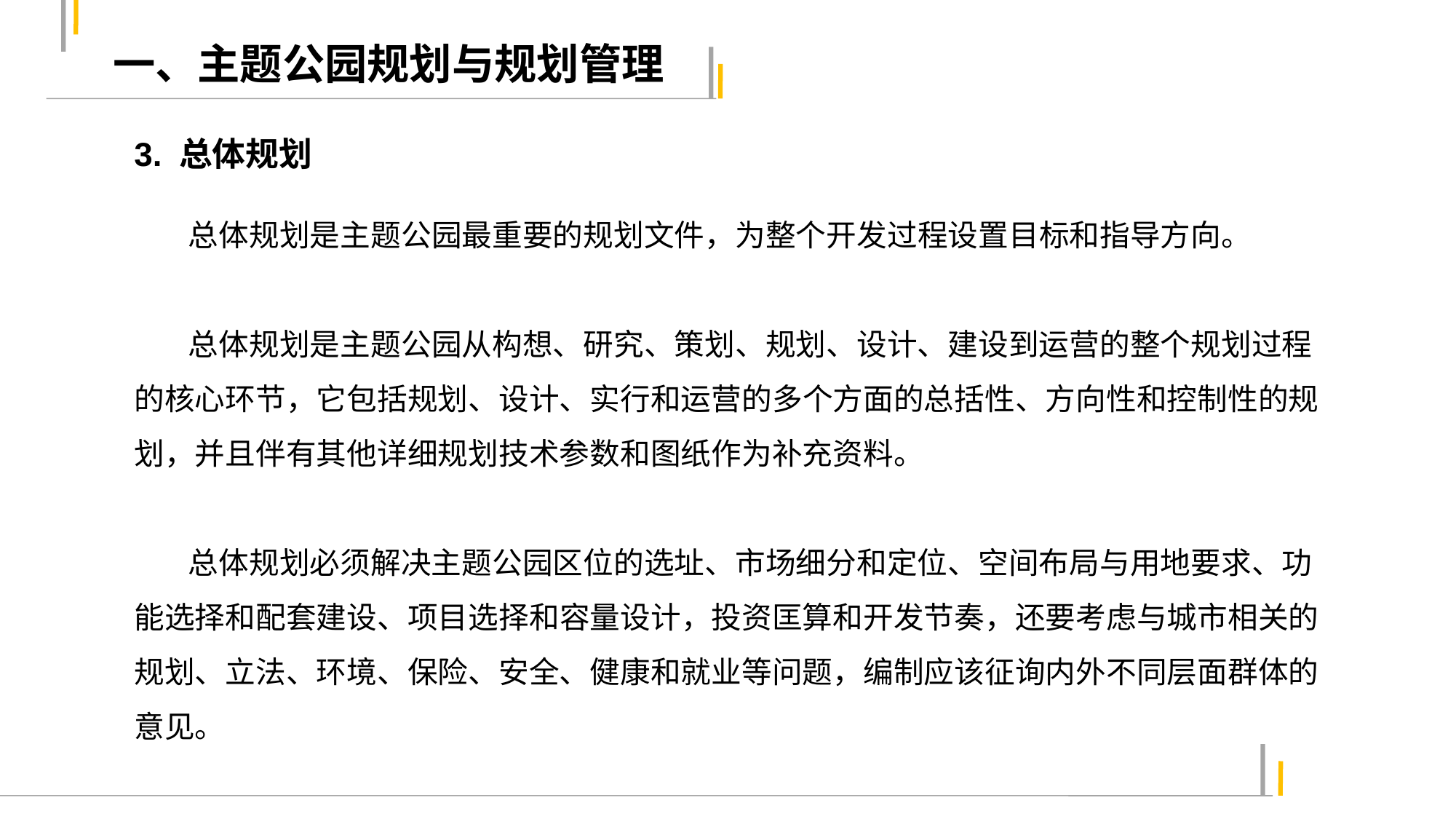

一、主题公园规划与规划管理

3. 总体规划
       总体规划是主题公园最重要的规划文件，为整个开发过程设置目标和指导方向。

       总体规划是主题公园从构想、研究、策划、规划、设计、建设到运营的整个规划过程的核心环节，它包括规划、设计、实行和运营的多个方面的总括性、方向性和控制性的规划，并且伴有其他详细规划技术参数和图纸作为补充资料。

       总体规划必须解决主题公园区位的选址、市场细分和定位、空间布局与用地要求、功能选择和配套建设、项目选择和容量设计，投资匡算和开发节奏，还要考虑与城市相关的规划、立法、环境、保险、安全、健康和就业等问题，编制应该征询内外不同层面群体的意见。